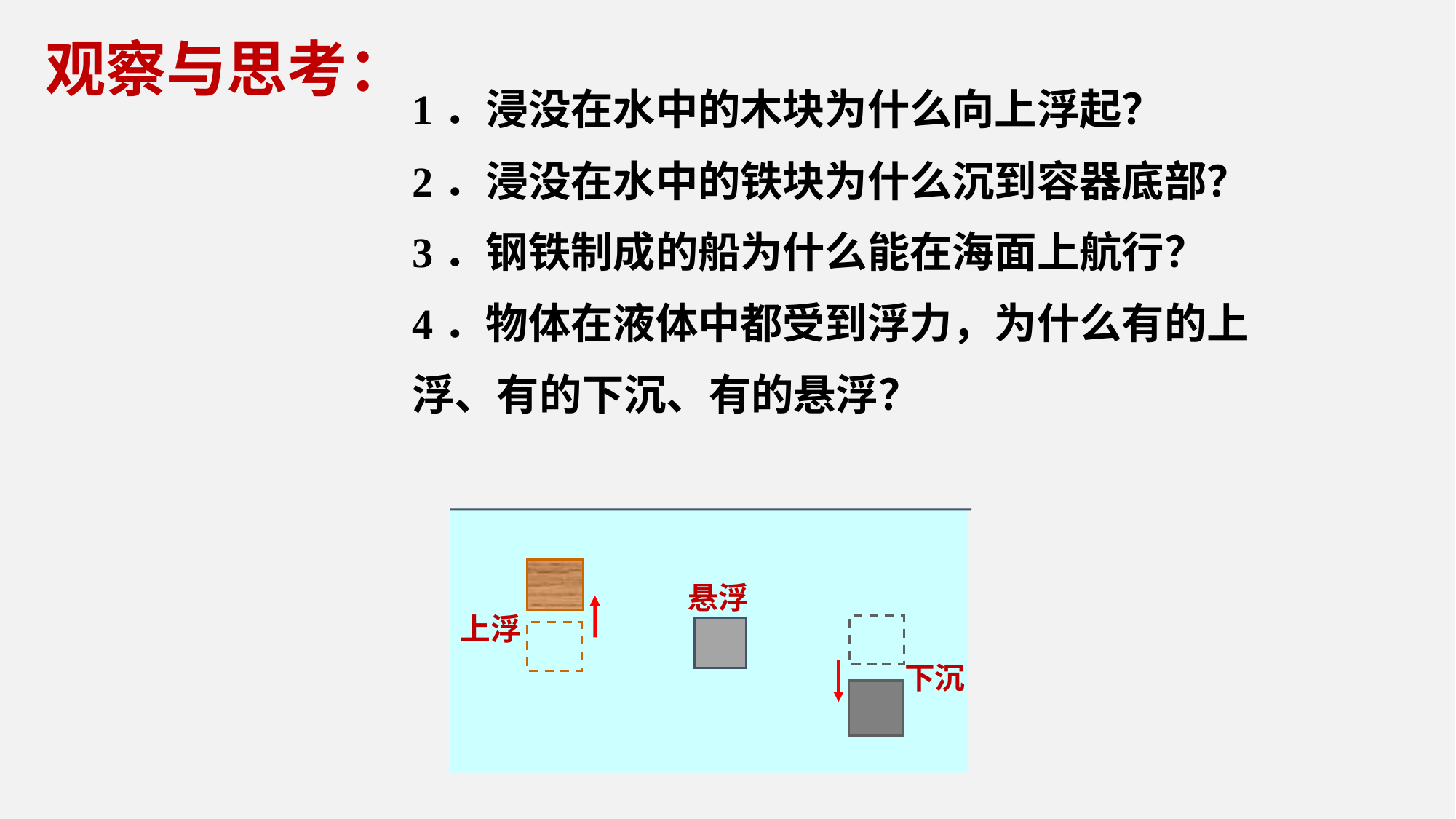

观察与思考：
1．浸没在水中的木块为什么向上浮起？
2．浸没在水中的铁块为什么沉到容器底部？
3．钢铁制成的船为什么能在海面上航行？
4．物体在液体中都受到浮力，为什么有的上浮、有的下沉、有的悬浮？

上浮
悬浮
下沉